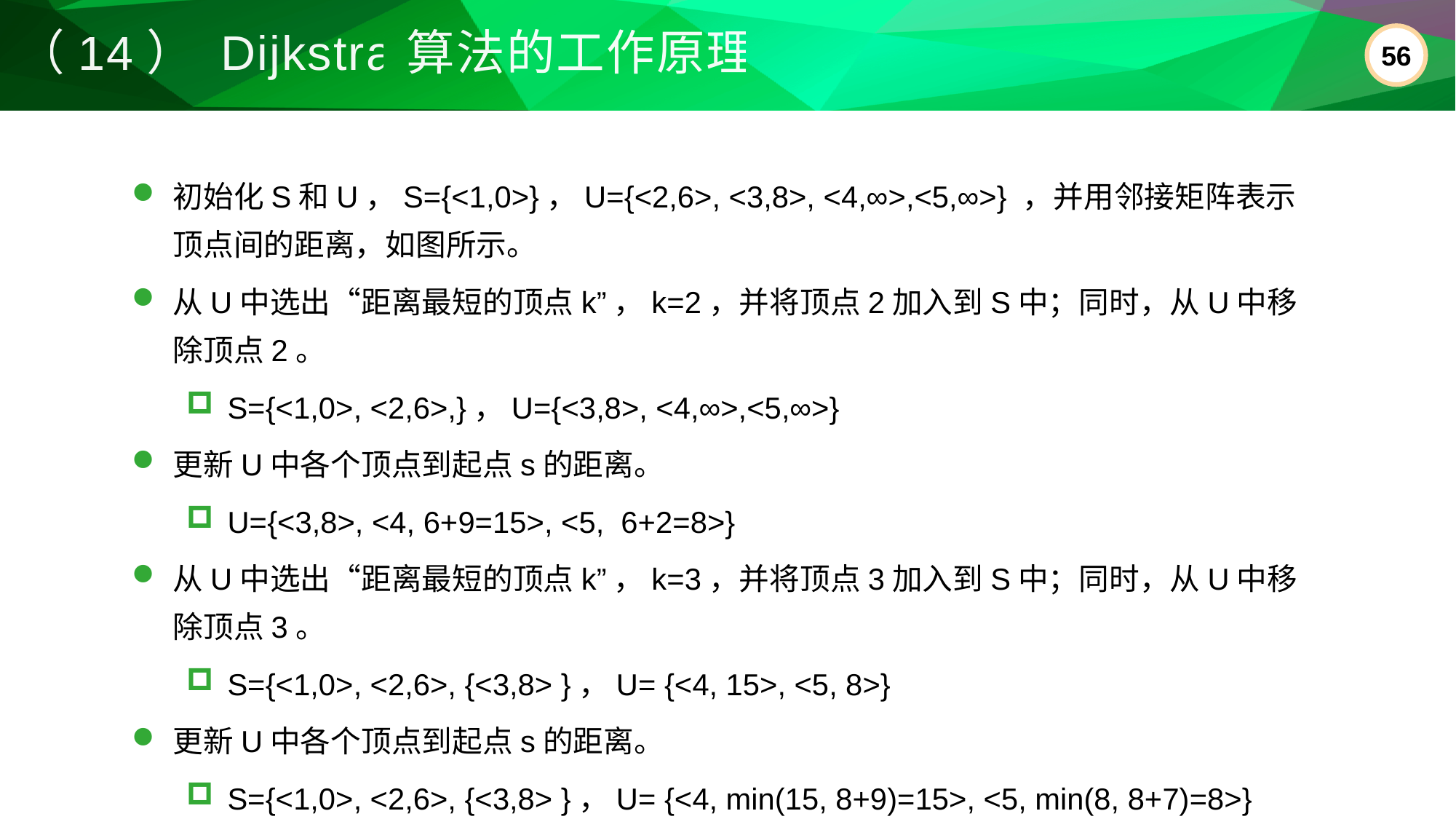

（14） Dijkstra算法的工作原理
初始化S和U，S={<1,0>}，U={<2,6>, <3,8>, <4,∞>,<5,∞>} ，并用邻接矩阵表示顶点间的距离，如图所示。
从U中选出“距离最短的顶点k”，k=2，并将顶点2加入到S中；同时，从U中移除顶点2。
S={<1,0>, <2,6>,}，U={<3,8>, <4,∞>,<5,∞>}
更新U中各个顶点到起点s的距离。
U={<3,8>, <4, 6+9=15>, <5,  6+2=8>}
从U中选出“距离最短的顶点k”，k=3，并将顶点3加入到S中；同时，从U中移除顶点3。
S={<1,0>, <2,6>, {<3,8> }，U= {<4, 15>, <5, 8>}
更新U中各个顶点到起点s的距离。
S={<1,0>, <2,6>, {<3,8> }，U= {<4, min(15, 8+9)=15>, <5, min(8, 8+7)=8>}